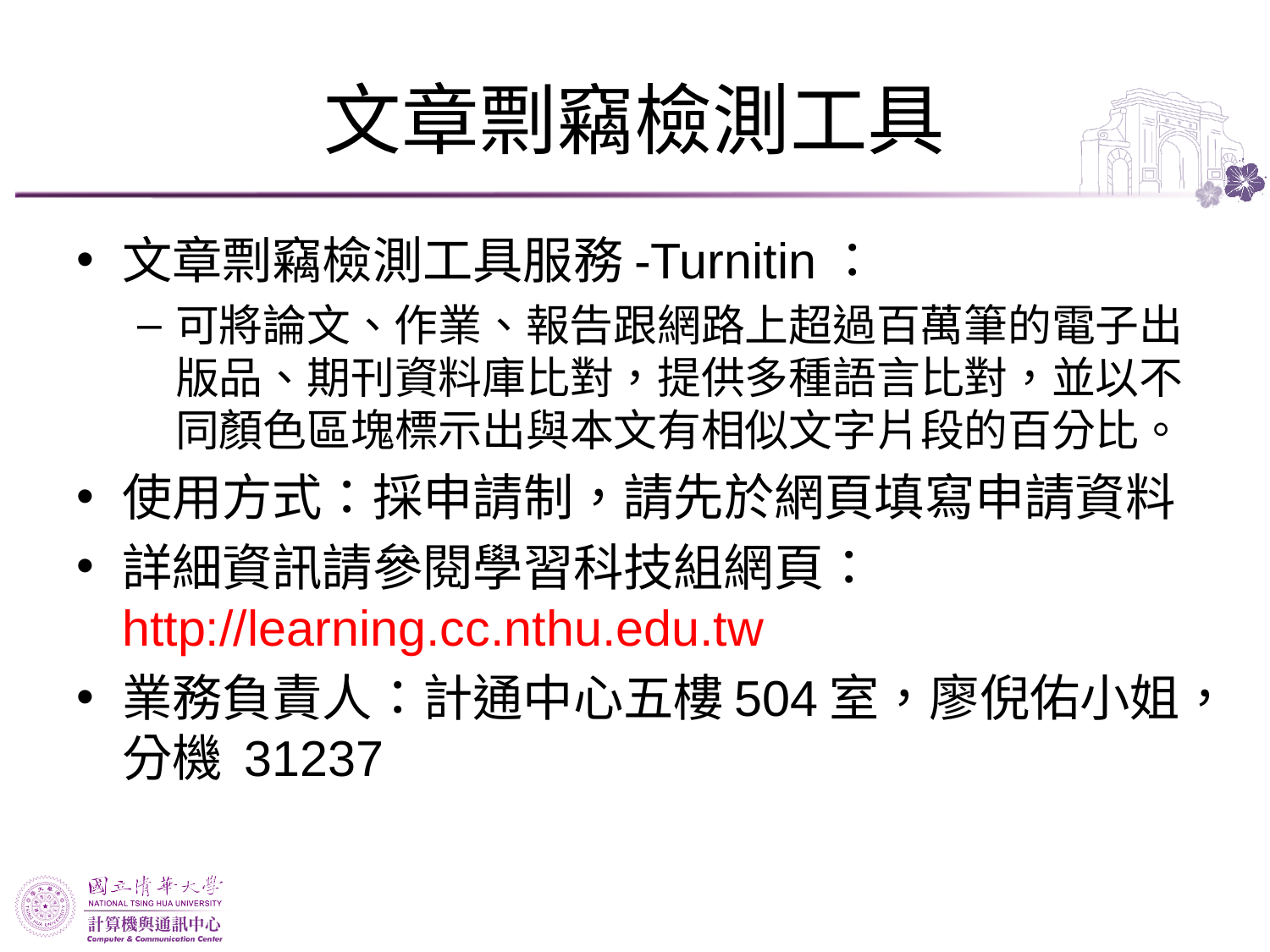

10
# 文章剽竊檢測工具
文章剽竊檢測工具服務-Turnitin：
可將論文、作業、報告跟網路上超過百萬筆的電子出版品、期刊資料庫比對，提供多種語言比對，並以不同顏色區塊標示出與本文有相似文字片段的百分比。
使用方式：採申請制，請先於網頁填寫申請資料
詳細資訊請參閱學習科技組網頁：
http://learning.cc.nthu.edu.tw
業務負責人：計通中心五樓504室，廖倪佑小姐，分機 31237